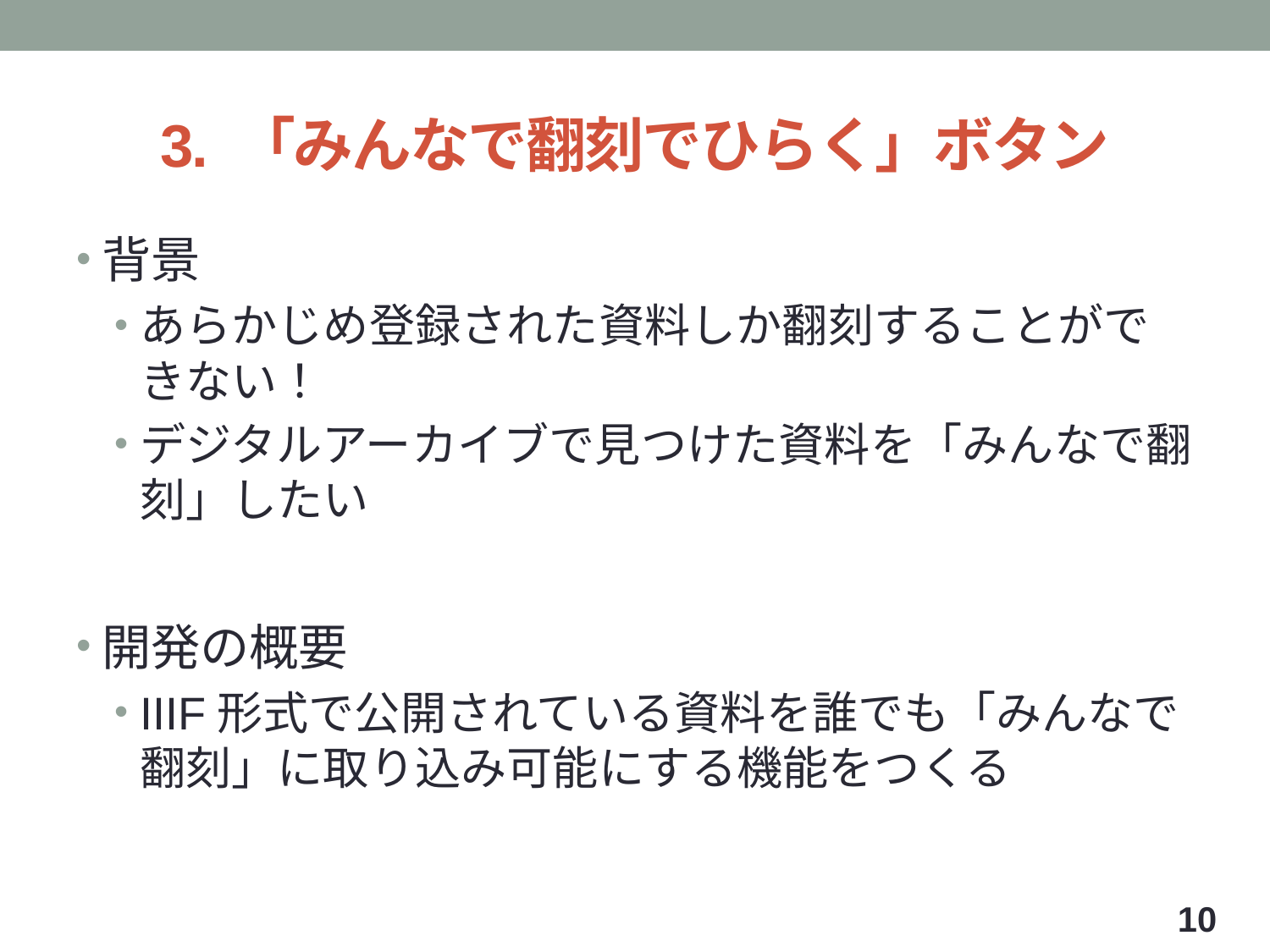

# 3. 「みんなで翻刻でひらく」ボタン
背景
あらかじめ登録された資料しか翻刻することができない！
デジタルアーカイブで見つけた資料を「みんなで翻刻」したい

開発の概要
IIIF形式で公開されている資料を誰でも「みんなで翻刻」に取り込み可能にする機能をつくる

10